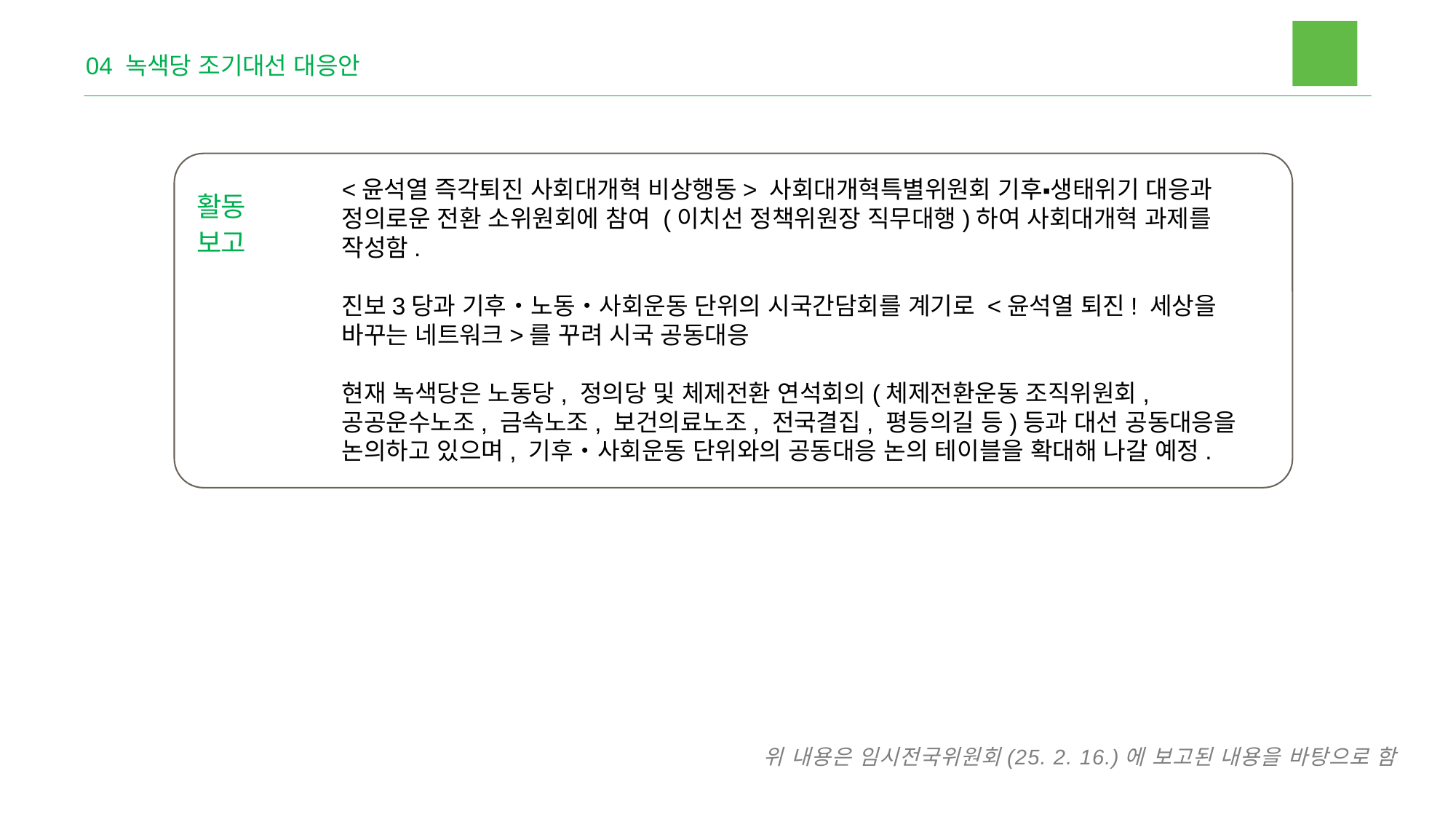

04 녹색당 조기대선 대응안

<윤석열 즉각퇴진 사회대개혁 비상행동> 사회대개혁특별위원회 기후⬝생태위기 대응과 정의로운 전환 소위원회에 참여 (이치선 정책위원장 직무대행)하여 사회대개혁 과제를 작성함.

진보3당과 기후・노동・사회운동 단위의 시국간담회를 계기로 <윤석열 퇴진! 세상을 바꾸는 네트워크>를 꾸려 시국 공동대응

현재 녹색당은 노동당, 정의당 및 체제전환 연석회의(체제전환운동 조직위원회, 공공운수노조, 금속노조, 보건의료노조, 전국결집, 평등의길 등)등과 대선 공동대응을 논의하고 있으며, 기후・사회운동 단위와의 공동대응 논의 테이블을 확대해 나갈 예정.
활동 보고
위 내용은 임시전국위원회(25. 2. 16.)에 보고된 내용을 바탕으로 함